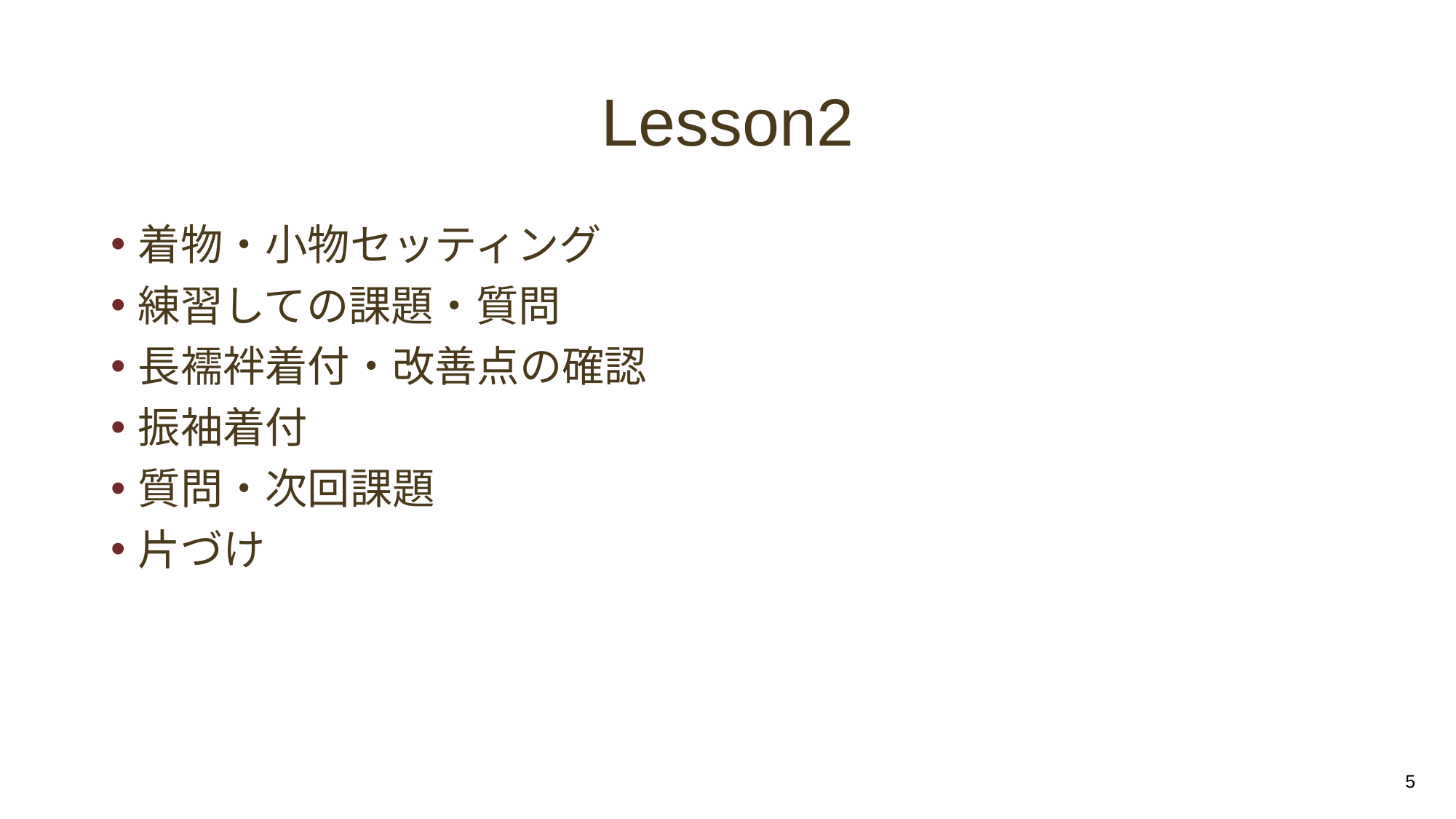

# Lesson2
着物・小物セッティング
練習しての課題・質問
長襦袢着付・改善点の確認
振袖着付
質問・次回課題
片づけ

5